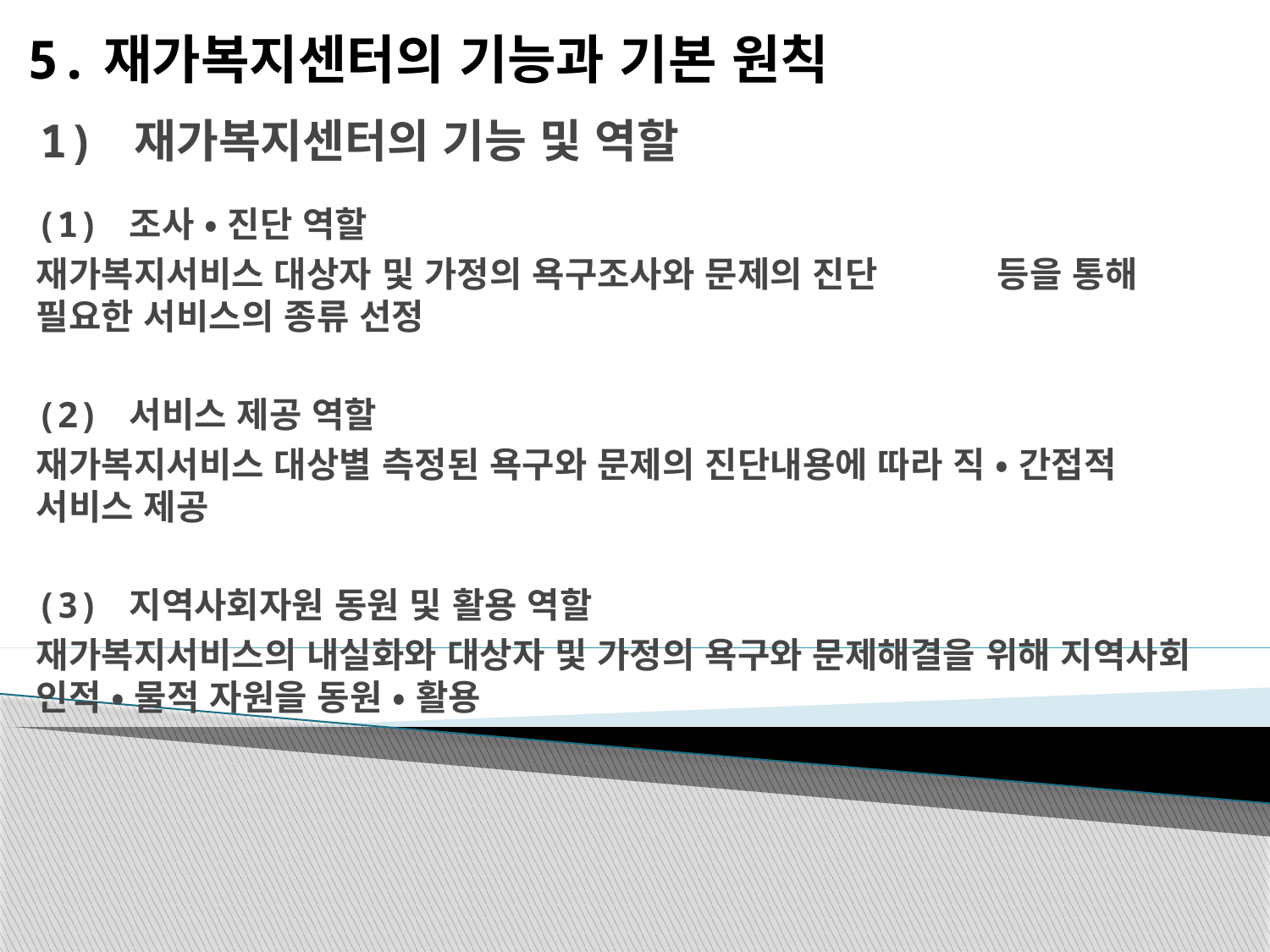

# 5.재가복지센터의 기능과 기본 원칙
1) 재가복지센터의 기능 및 역할
(1) 조사 • 진단 역할
재가복지서비스 대상자 및 가정의 욕구조사와 문제의 진단            등을 통해 필요한 서비스의 종류 선정

(2) 서비스 제공 역할
재가복지서비스 대상별 측정된 욕구와 문제의 진단내용에 따라 직 • 간접적 서비스 제공

(3) 지역사회자원 동원 및 활용 역할
재가복지서비스의 내실화와 대상자 및 가정의 욕구와 문제해결을 위해 지역사회 인적 • 물적 자원을 동원 • 활용